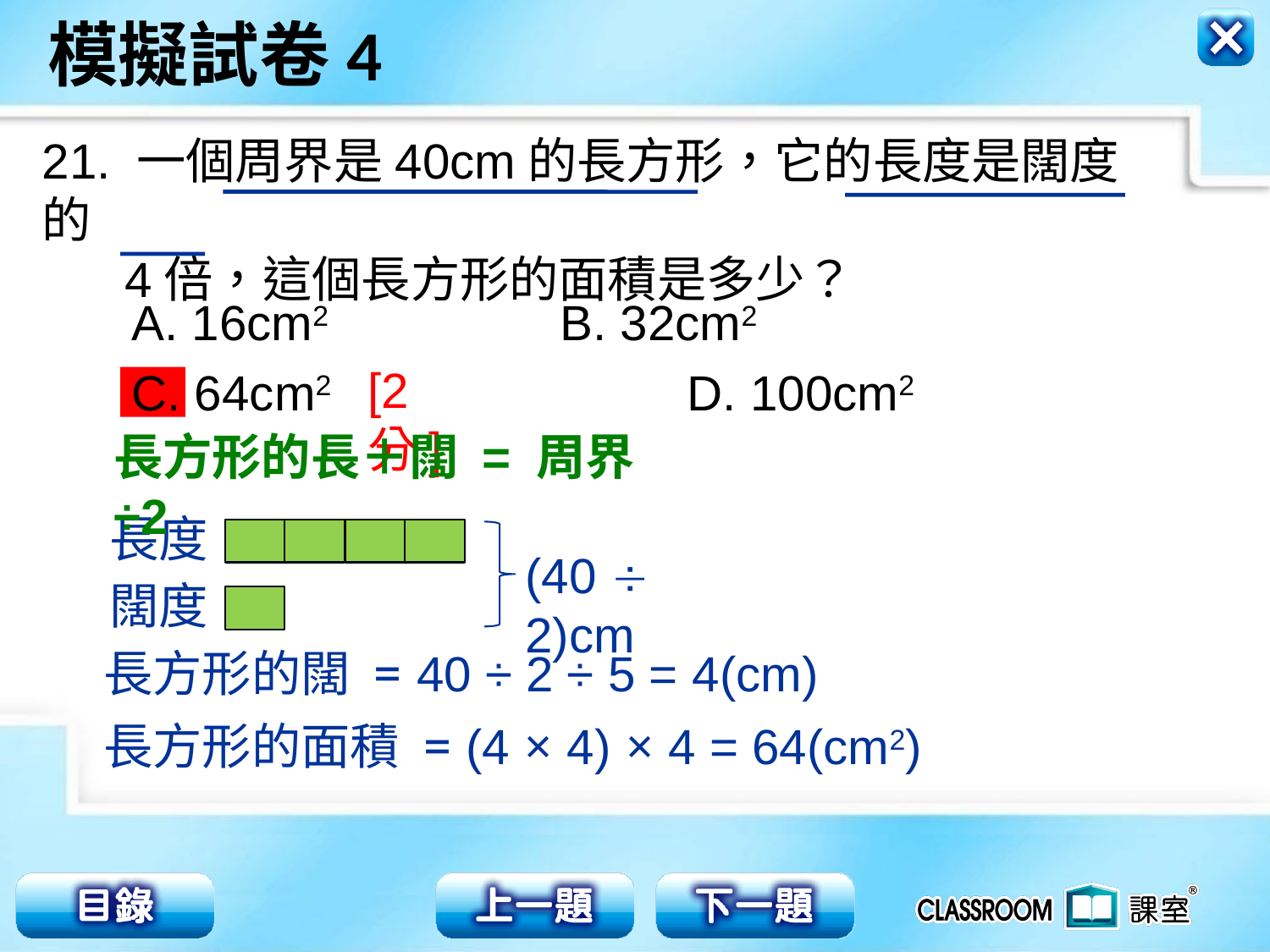

21. 一個周界是40cm的長方形，它的長度是闊度的
      4倍，這個長方形的面積是多少？

A. 16cm2               	B. 32cm2
C. 64cm2                  	D. 100cm2
[2分]

長方形的長＋闊 = 周界÷2
長度

(40 ÷ 2)cm
闊度

長方形的闊 = 40 ÷ 2 ÷ 5 = 4(cm)
長方形的面積 = (4 × 4) × 4 = 64(cm2)